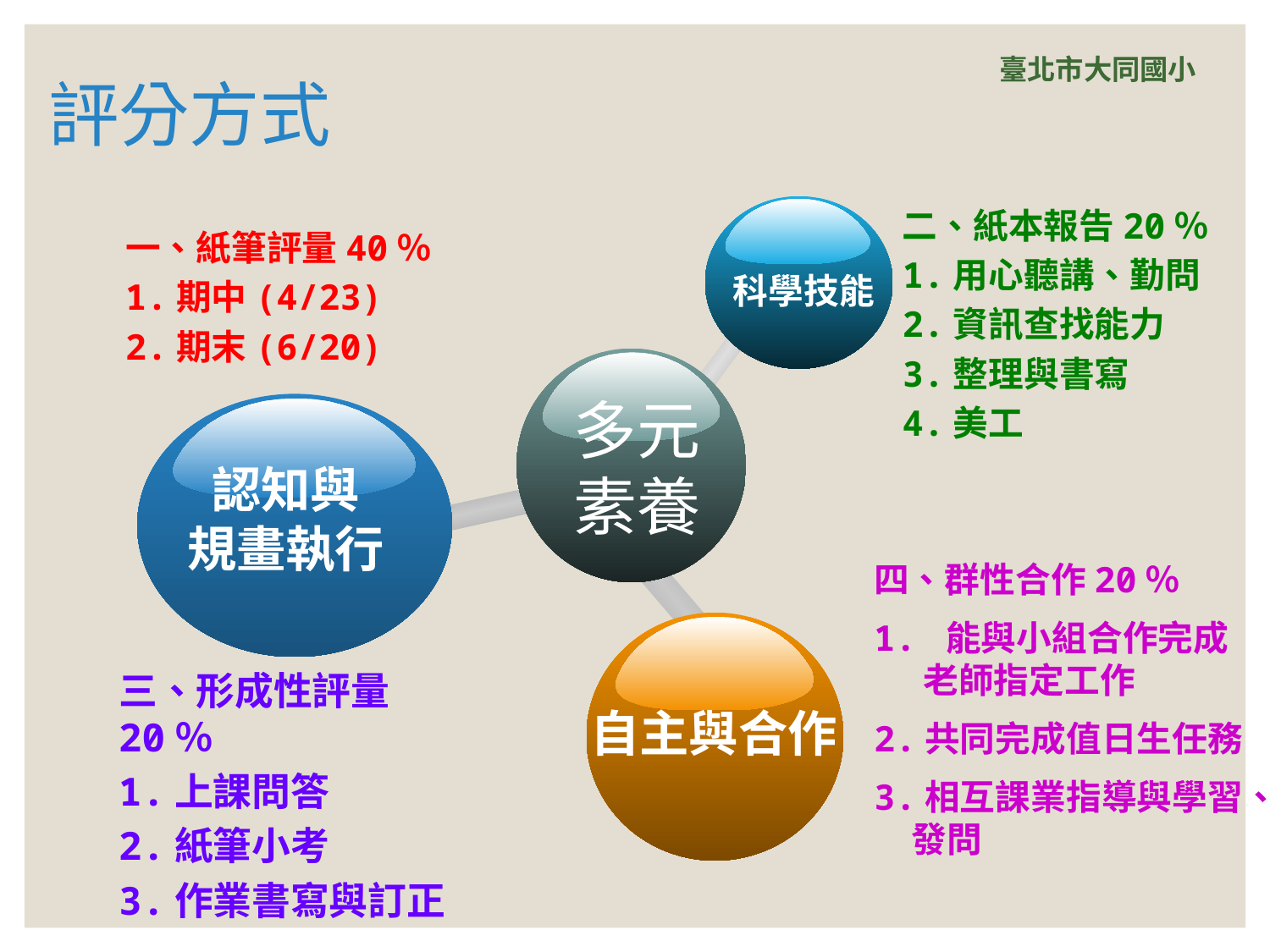

# 評分方式
臺北市大同國小

科學技能
二、紙本報告20％
1.用心聽講、勤問
2.資訊查找能力
3.整理與書寫
4.美工

一、紙筆評量40％
1.期中(4/23)
2.期末(6/20)

多元
素養

認知與
規畫執行

四、群性合作20％
1. 能與小組合作完成老師指定工作
2.共同完成值日生任務
3.相互課業指導與學習、發問

自主與合作
三、形成性評量20％
1.上課問答
2.紙筆小考
3.作業書寫與訂正